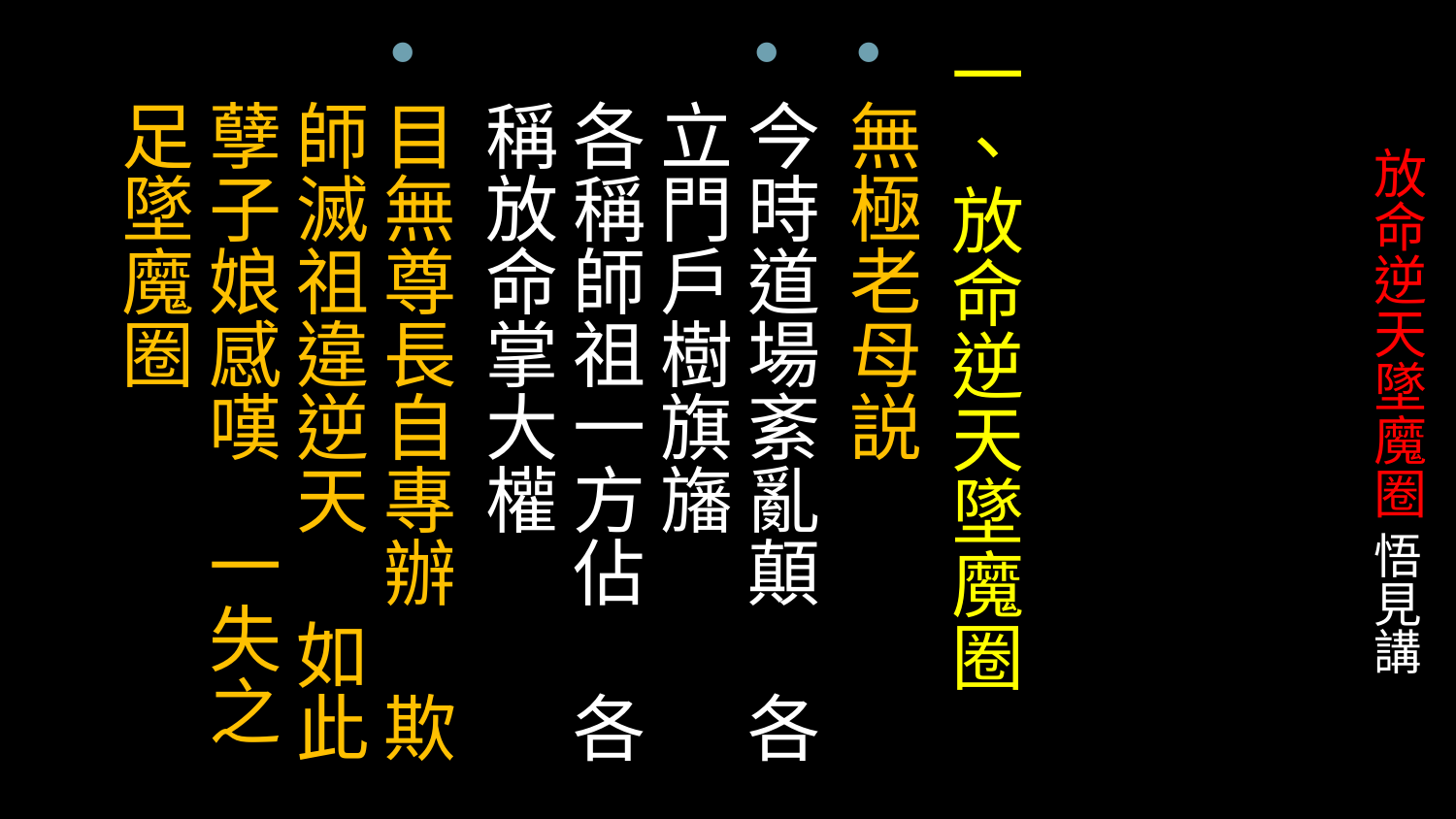

一、放命逆天墜魔圈
無極老母説
今時道場紊亂顛     各立門戶樹旗旛
各稱師祖一方佔     各稱放命掌大權
目無尊長自專辦     欺師滅祖違逆天     如此孽子娘感嘆    一失之足墜魔圈
# 放命逆天墜魔圈 悟見講